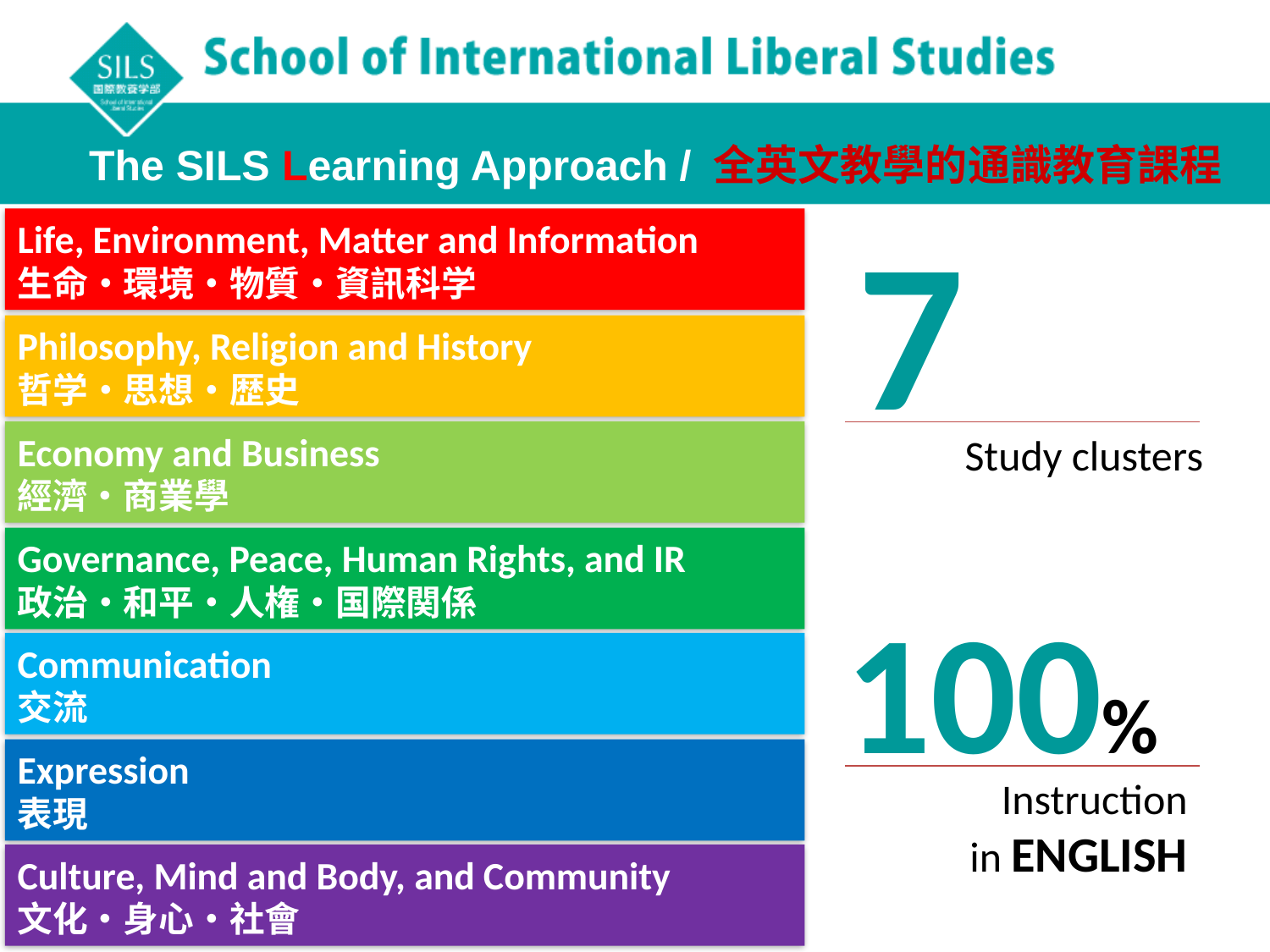

The SILS Learning Approach / 全英文教學的通識教育課程
7
Study clusters
Life, Environment, Matter and Information
生命・環境・物質・資訊科学
Philosophy, Religion and History
哲学・思想・歴史
Economy and Business
經濟・商業學
Governance, Peace, Human Rights, and IR
政治・和平・人権・国際関係
100%
Instruction
in ENGLISH
Communication
交流
Expression
表現
Culture, Mind and Body, and Community
文化・身心・社會